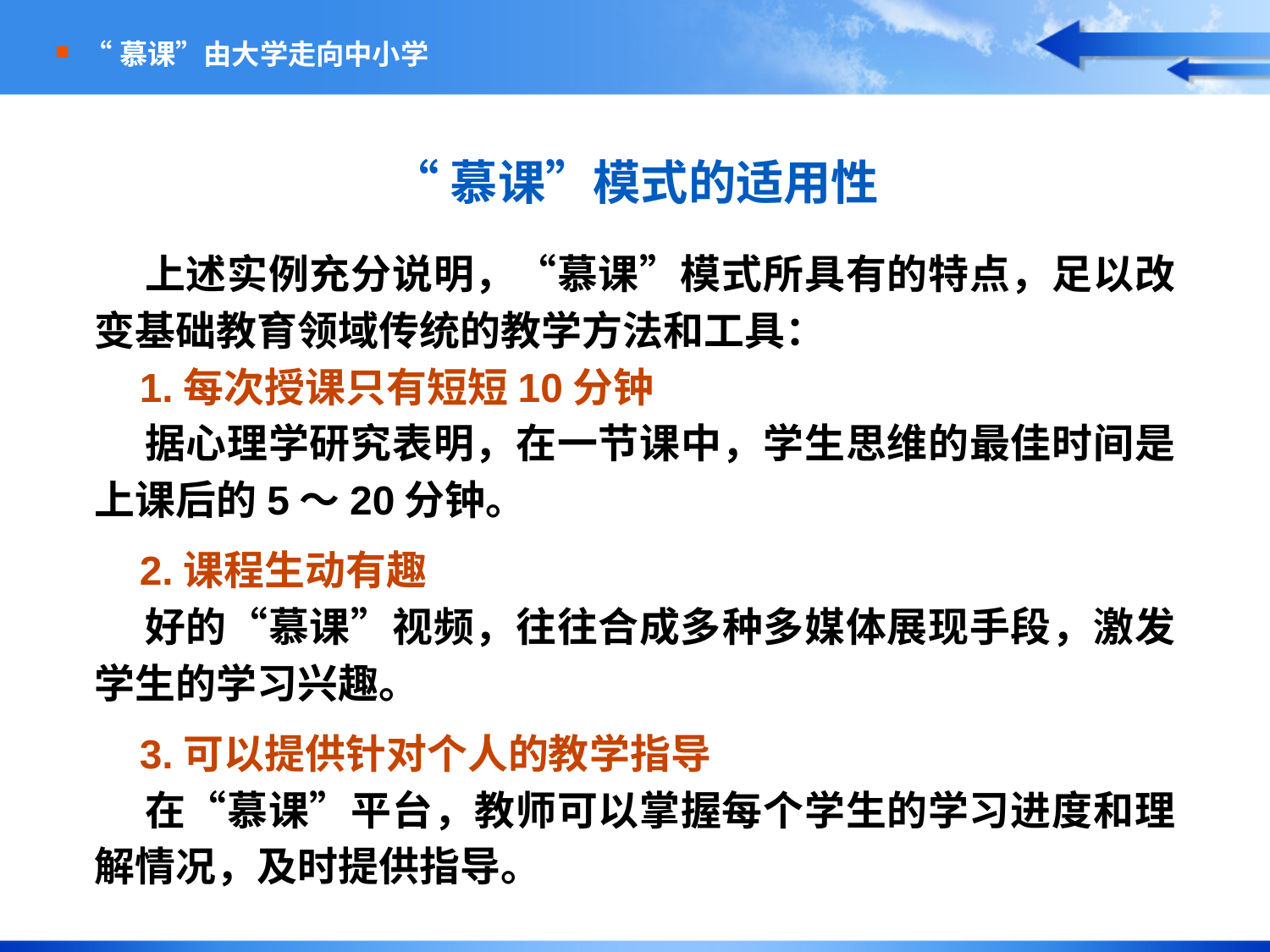

“慕课”由大学走向中小学
“慕课”模式的适用性
    上述实例充分说明，“慕课”模式所具有的特点，足以改变基础教育领域传统的教学方法和工具：
    1.每次授课只有短短10分钟
    据心理学研究表明，在一节课中，学生思维的最佳时间是上课后的5～20分钟。
    2.课程生动有趣
    好的“慕课”视频，往往合成多种多媒体展现手段，激发学生的学习兴趣。
    3.可以提供针对个人的教学指导
    在“慕课”平台，教师可以掌握每个学生的学习进度和理解情况，及时提供指导。